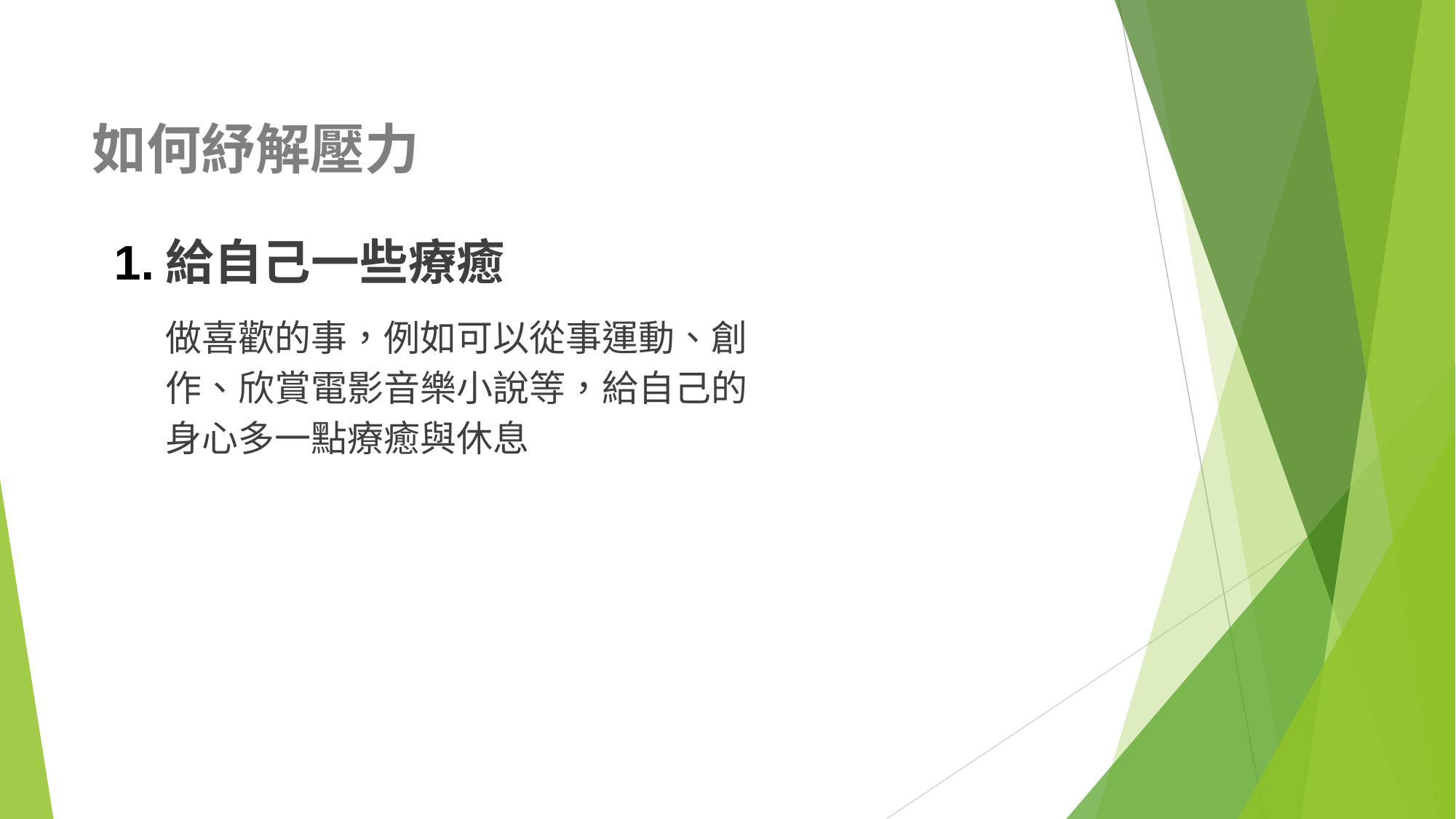

# 如何紓解壓力
給自己一些療癒
做喜歡的事，例如可以從事運動、創作、欣賞電影音樂小說等，給自己的身心多一點療癒與休息